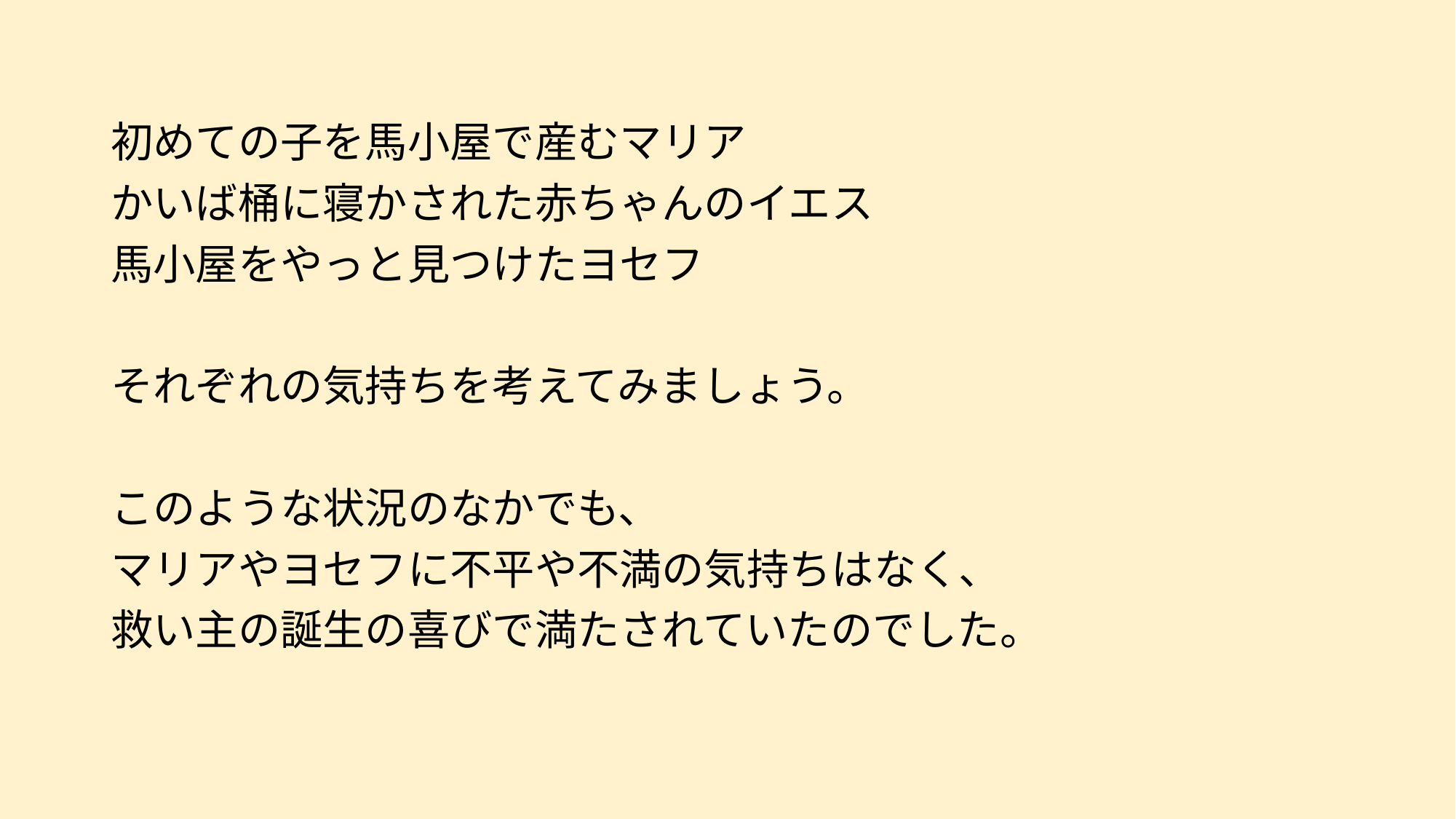

初めての子を馬小屋で産むマリア
かいば桶に寝かされた赤ちゃんのイエス
馬小屋をやっと見つけたヨセフ

それぞれの気持ちを考えてみましょう。

このような状況のなかでも、
マリアやヨセフに不平や不満の気持ちはなく、
救い主の誕生の喜びで満たされていたのでした。